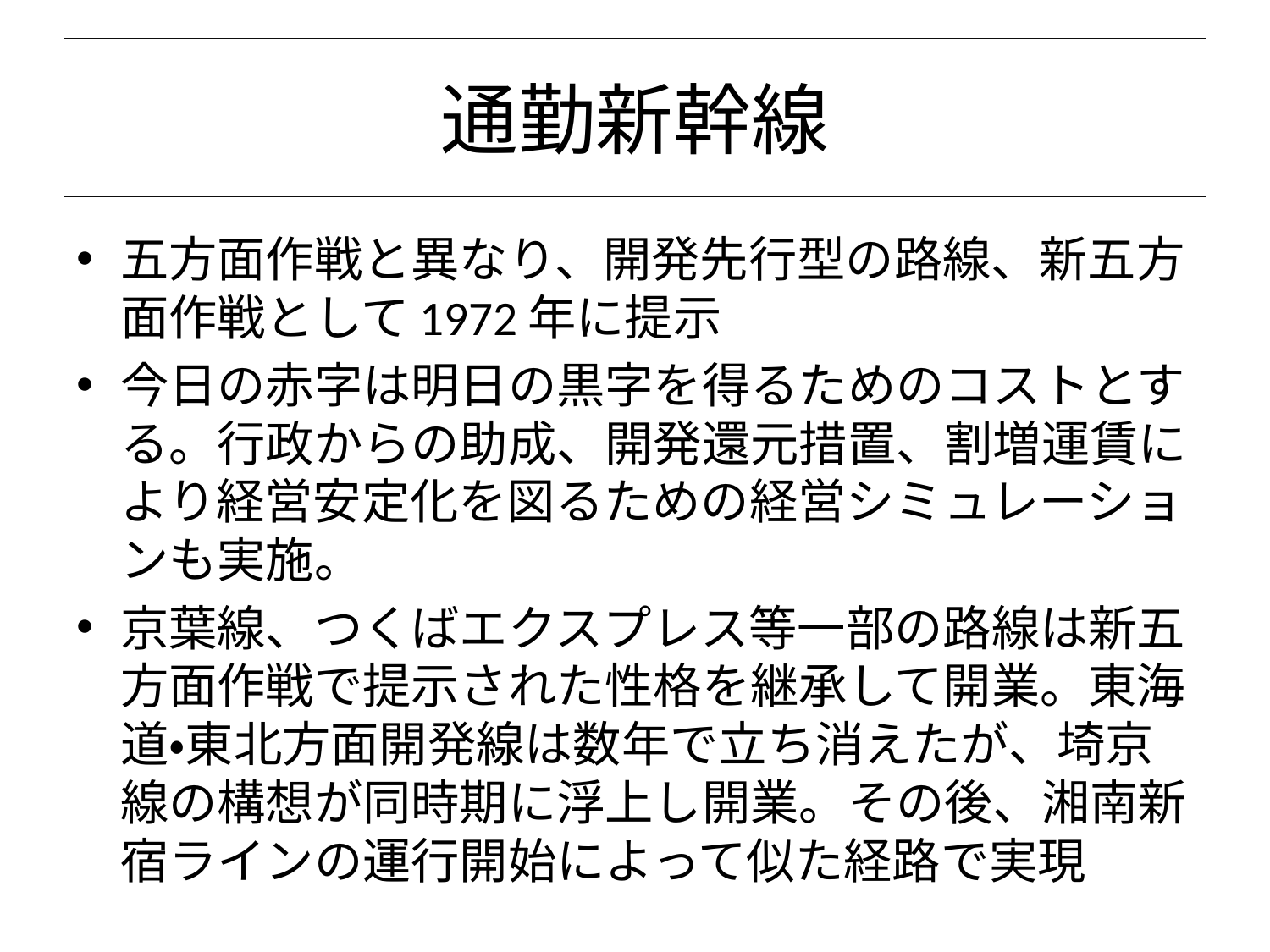

# 通勤新幹線
五方面作戦と異なり、開発先行型の路線、新五方面作戦として1972年に提示
今日の赤字は明日の黒字を得るためのコストとする。行政からの助成、開発還元措置、割増運賃により経営安定化を図るための経営シミュレーションも実施。
京葉線、つくばエクスプレス等一部の路線は新五方面作戦で提示された性格を継承して開業。東海道・東北方面開発線は数年で立ち消えたが、埼京線の構想が同時期に浮上し開業。その後、湘南新宿ラインの運行開始によって似た経路で実現